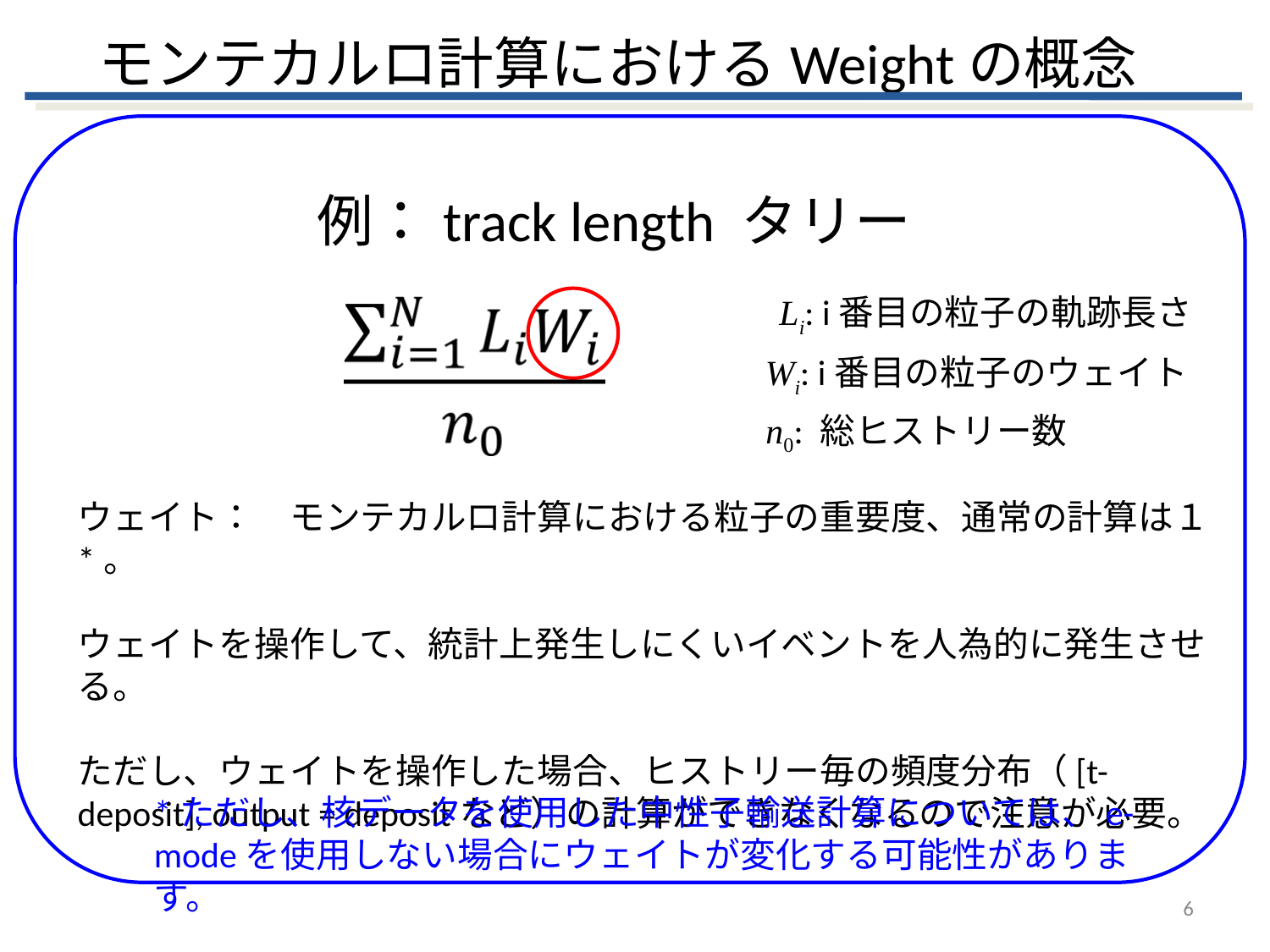

# モンテカルロ計算におけるWeightの概念

例：track length タリー
Li: i番目の粒子の軌跡長さ

Wi: i番目の粒子のウェイト
n0: 総ヒストリー数
ウェイト：　モンテカルロ計算における粒子の重要度、通常の計算は１*。

ウェイトを操作して、統計上発生しにくいイベントを人為的に発生させる。

ただし、ウェイトを操作した場合、ヒストリー毎の頻度分布（[t-deposit], output = depositなど）の計算ができなくなるので注意が必要。

*ただし、核データを使用した中性子輸送計算については、e-modeを使用しない場合にウェイトが変化する可能性があります。
6